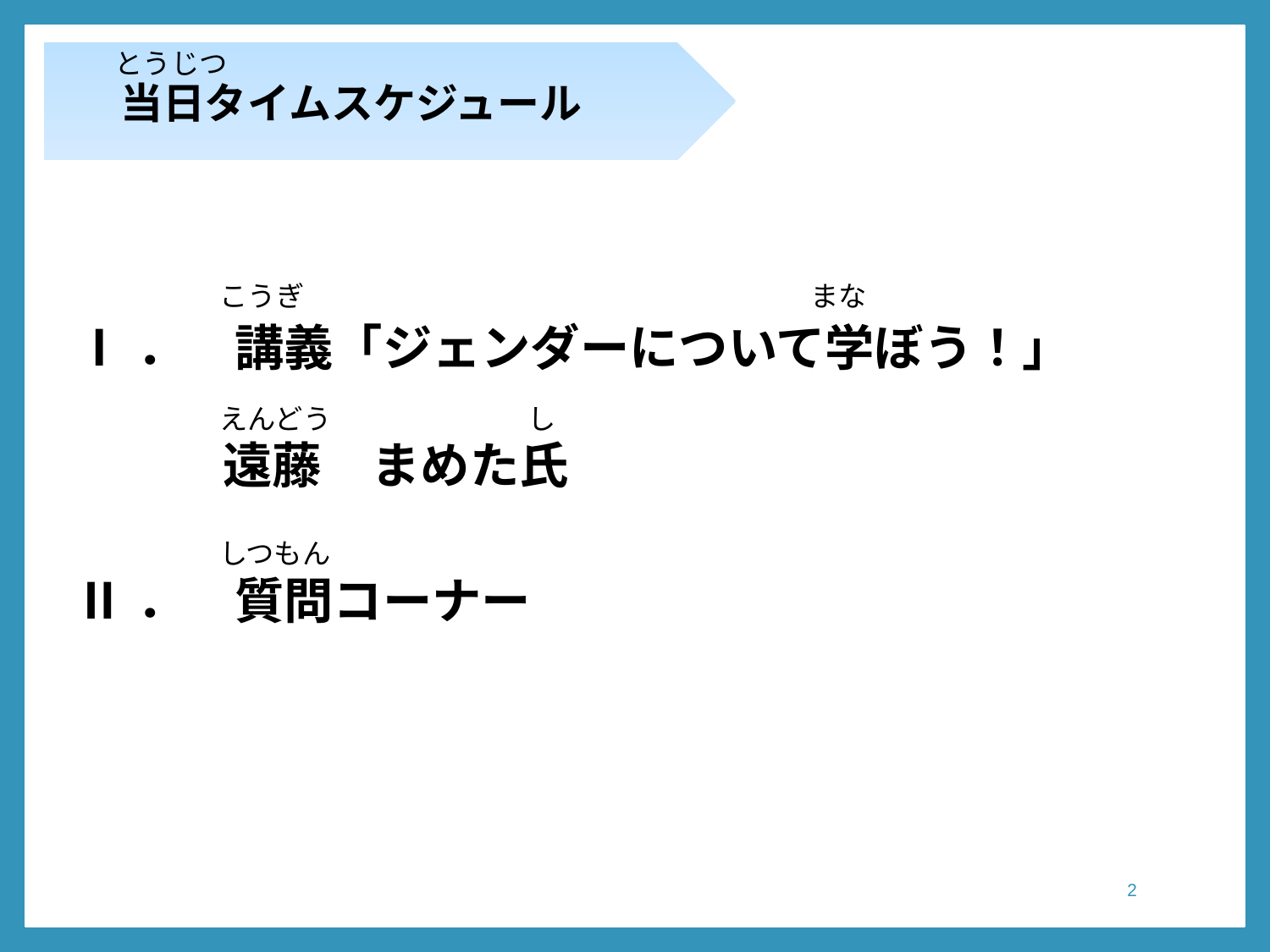

とうじつ

当日タイムスケジュール
Ⅰ．　講義「ジェンダーについて学ぼう！」

　　　遠藤　まめた氏

Ⅱ．　質問コーナー

こうぎ　　　　　　　　　　　　　　　　　　まな
えんどう　　　　　　　し
しつもん
2